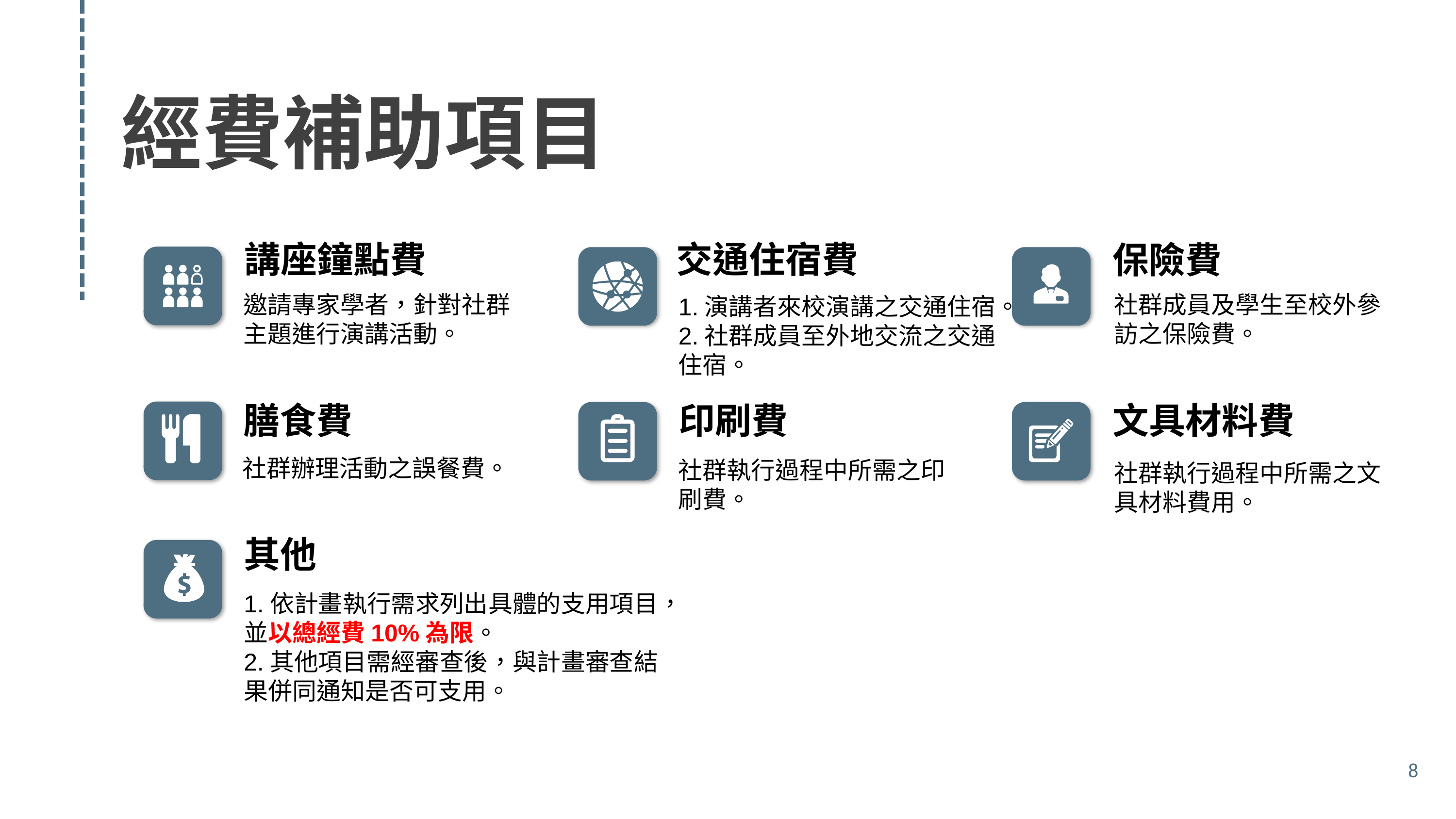

經費補助項目
講座鐘點費
交通住宿費
保險費

邀請專家學者，針對社群主題進行演講活動。
社群成員及學生至校外參訪之保險費。
1.演講者來校演講之交通住宿。
2.社群成員至外地交流之交通住宿。
膳食費
印刷費
文具材料費

社群辦理活動之誤餐費。
社群執行過程中所需之印刷費。
社群執行過程中所需之文具材料費用。
其他

1.依計畫執行需求列出具體的支用項目，並以總經費10%為限。
2.其他項目需經審查後，與計畫審查結果併同通知是否可支用。

8